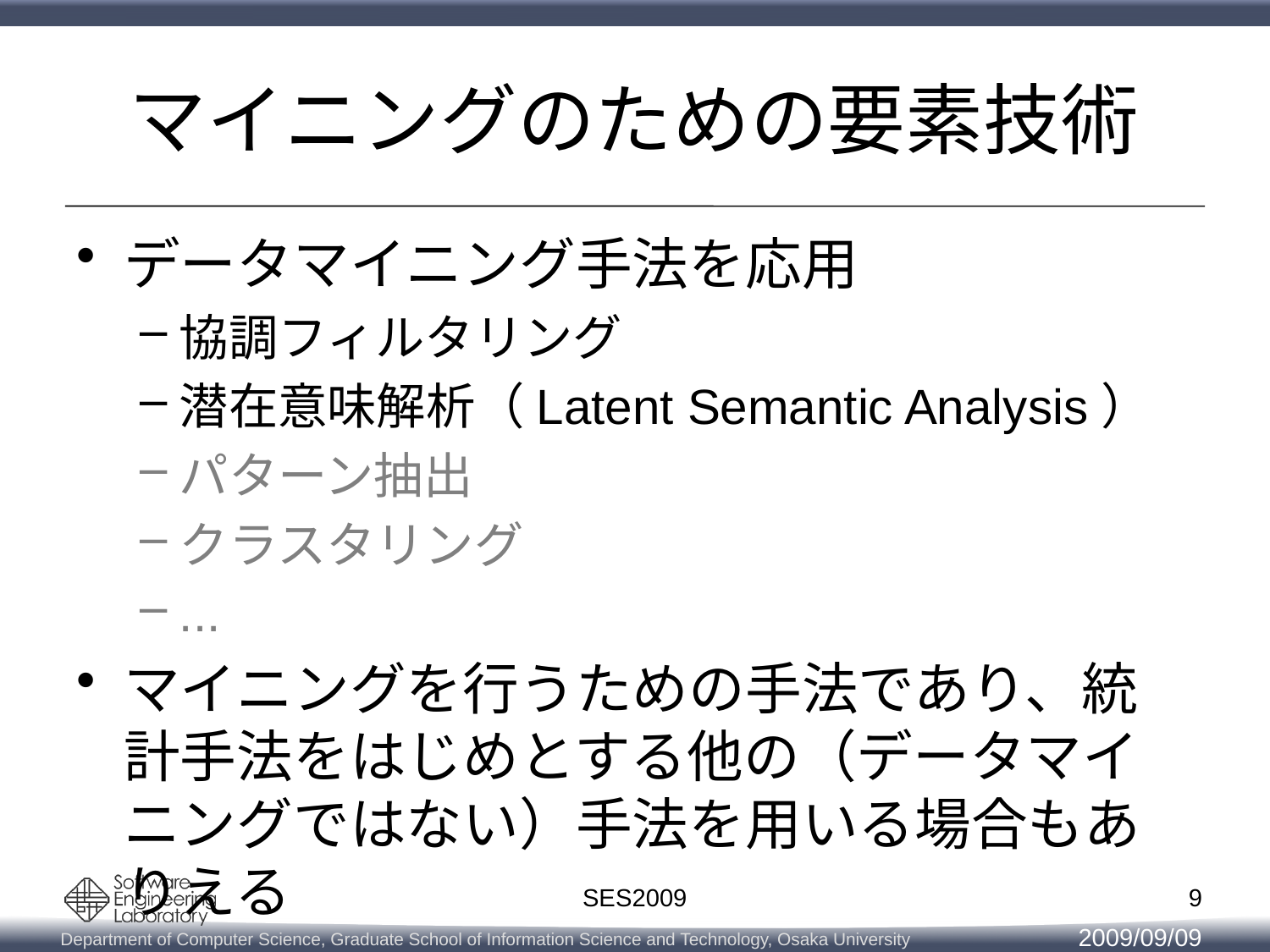

# マイニングのための要素技術
データマイニング手法を応用
協調フィルタリング
潜在意味解析（Latent Semantic Analysis）
パターン抽出
クラスタリング
...
マイニングを行うための手法であり、統計手法をはじめとする他の（データマイニングではない）手法を用いる場合もありえる

9
SES2009
2009/09/09